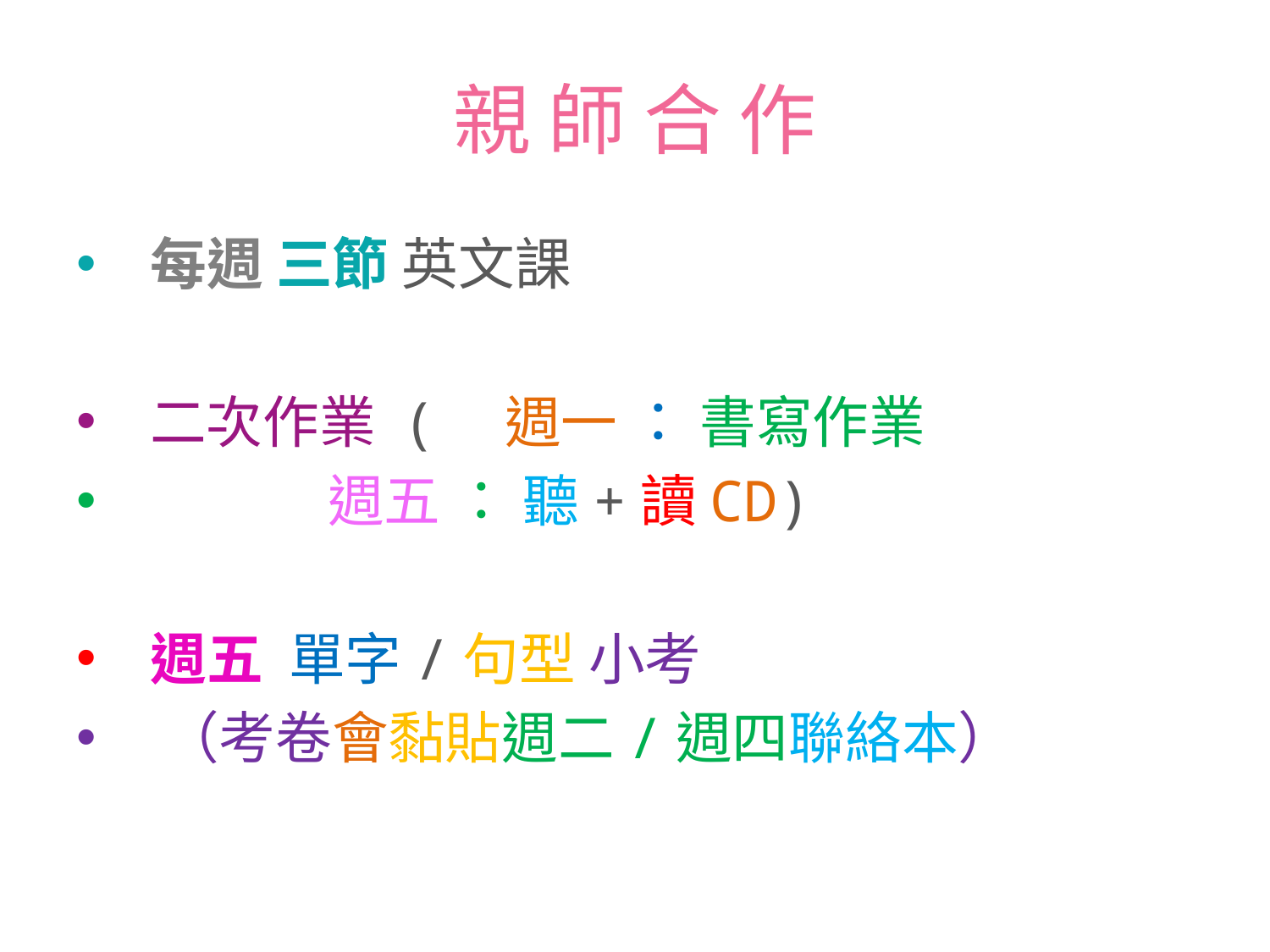

# 親 師 合 作
 每週 三節 英文課

 二次作業 (	週一 ： 書寫作業
      	     週五 ： 聽+讀CD)

 週五  單字/句型 小考
  （考卷會黏貼週二/週四聯絡本）